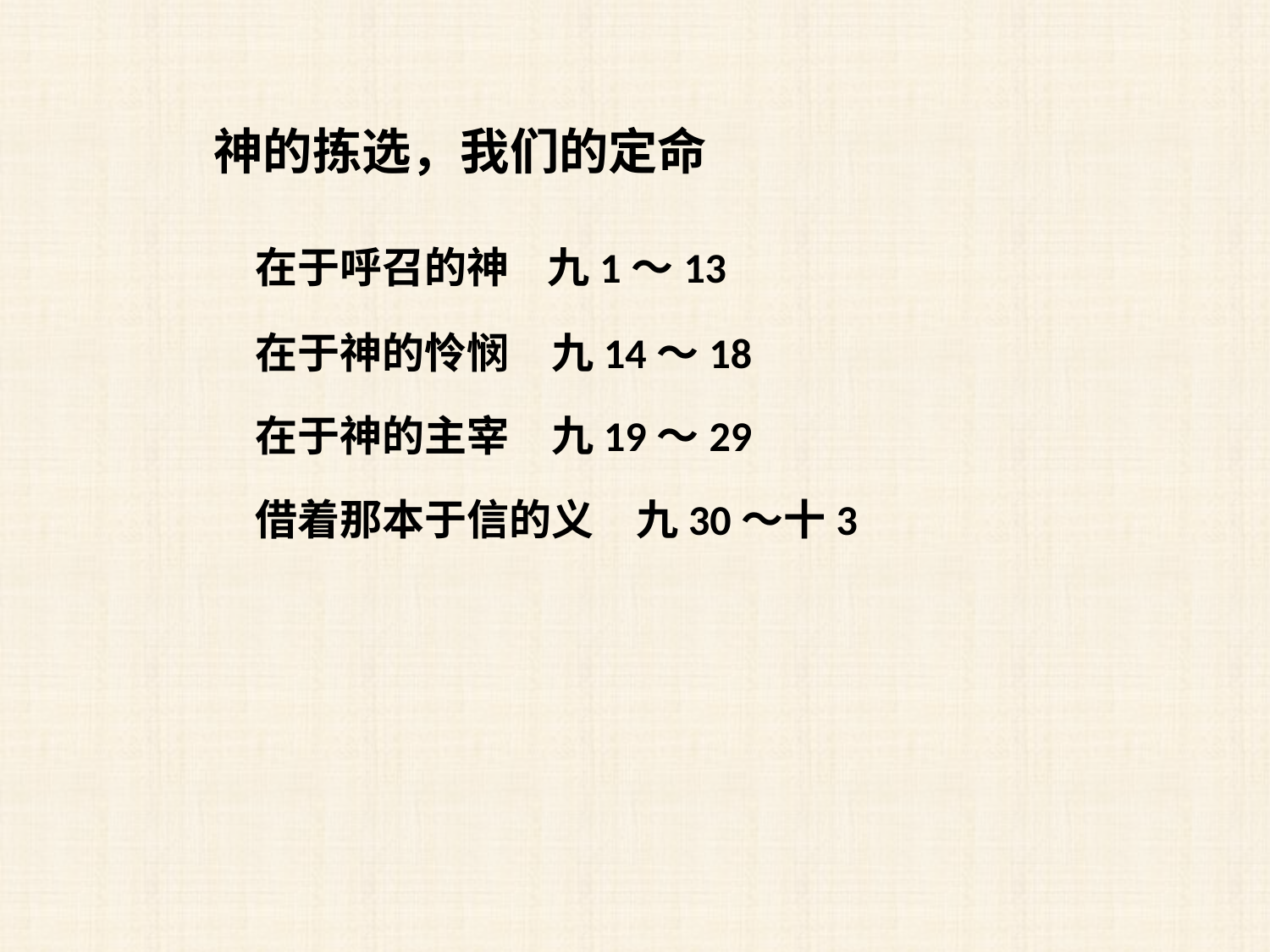

神的拣选，我们的定命
在于呼召的神    九1～13
在于神的怜悯　九14～18
在于神的主宰　九19～29
借着那本于信的义　九30～十3